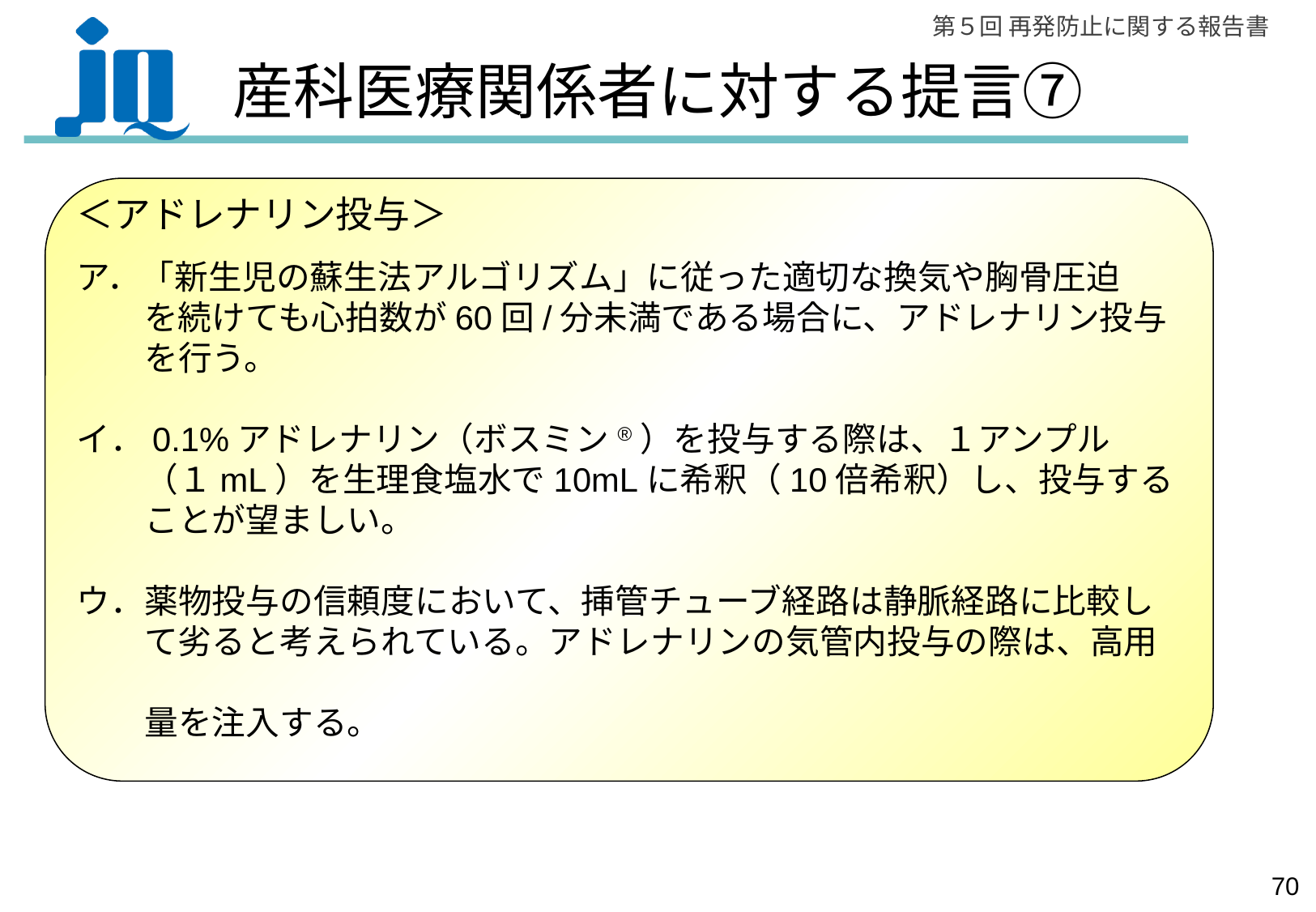

# 産科医療関係者に対する提言⑦
＜アドレナリン投与＞

ア．「新生児の蘇生法アルゴリズム」に従った適切な換気や胸骨圧迫
　　を続けても心拍数が60回/分未満である場合に、アドレナリン投与
　　を行う。

イ．0.1%アドレナリン（ボスミン®）を投与する際は、１アンプル
　　（１mL）を生理食塩水で10mLに希釈（10倍希釈）し、投与する
　　ことが望ましい。

ウ．薬物投与の信頼度において、挿管チューブ経路は静脈経路に比較し
　　て劣ると考えられている。アドレナリンの気管内投与の際は、高用
　　量を注入する。

70